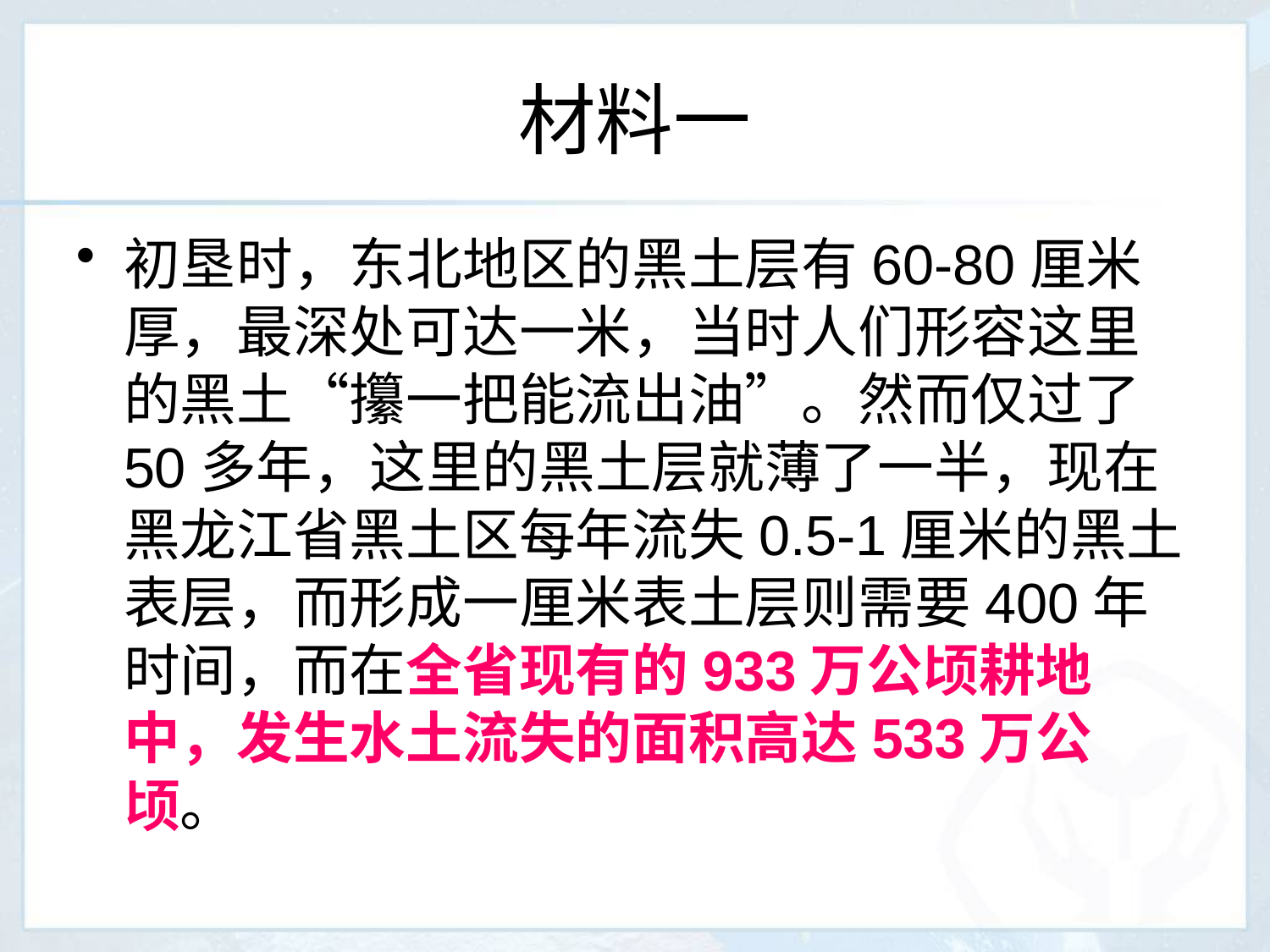

# 材料一
初垦时，东北地区的黑土层有60-80厘米厚，最深处可达一米，当时人们形容这里的黑土“攥一把能流出油”。然而仅过了50多年，这里的黑土层就薄了一半，现在黑龙江省黑土区每年流失0.5-1厘米的黑土表层，而形成一厘米表土层则需要400年时间，而在全省现有的933万公顷耕地中，发生水土流失的面积高达533万公顷。